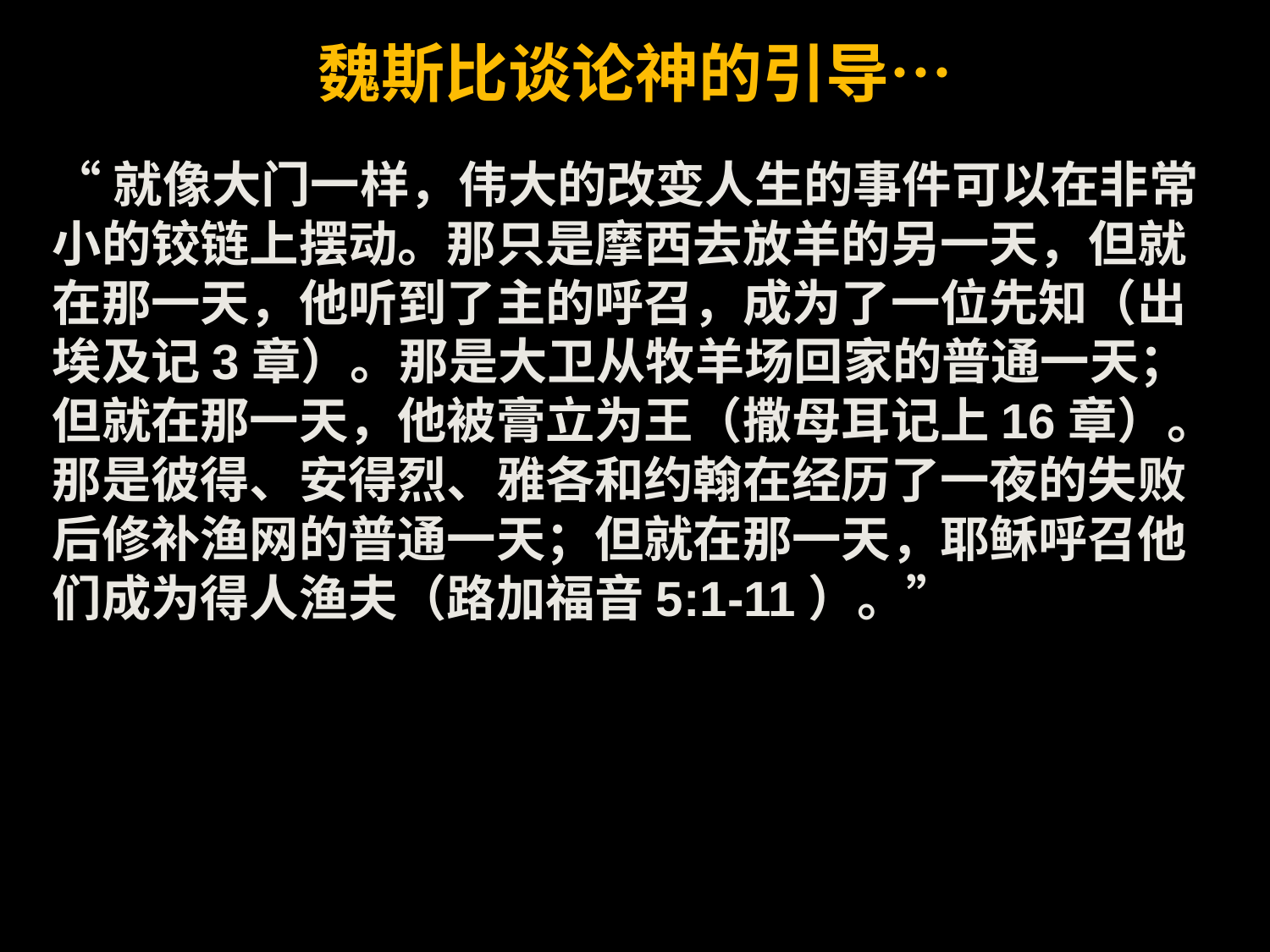

# 魏斯比谈论神的引导…
“就像大门一样，伟大的改变人生的事件可以在非常小的铰链上摆动。那只是摩西去放羊的另一天，但就在那一天，他听到了主的呼召，成为了一位先知（出埃及记3章）。那是大卫从牧羊场回家的普通一天；但就在那一天，他被膏立为王（撒母耳记上16章）。那是彼得、安得烈、雅各和约翰在经历了一夜的失败后修补渔网的普通一天；但就在那一天，耶稣呼召他们成为得人渔夫（路加福音5:1-11）。”